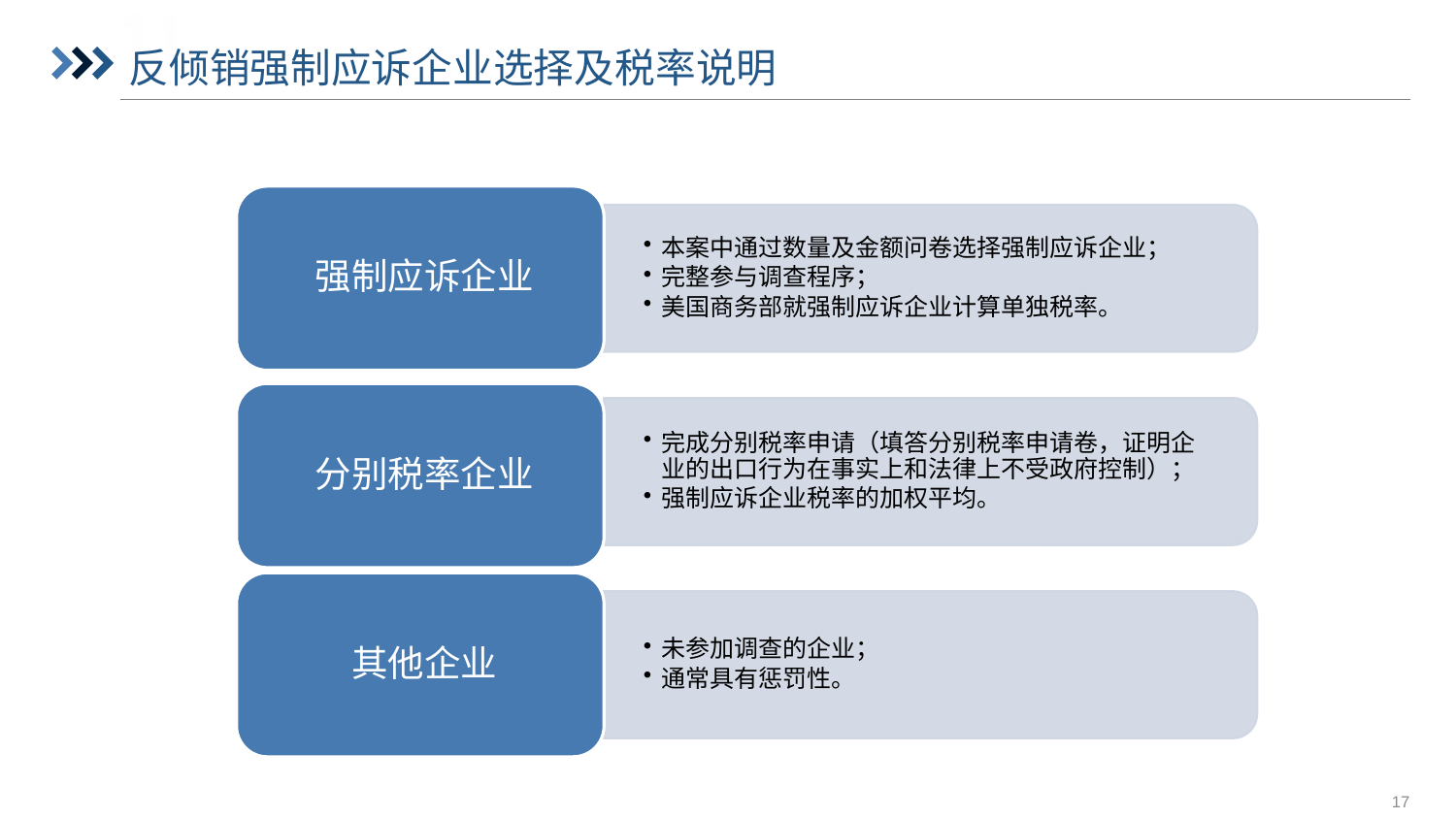

# 反倾销强制应诉企业选择及税率说明
本案中通过数量及金额问卷选择强制应诉企业；
完整参与调查程序；
美国商务部就强制应诉企业计算单独税率。
强制应诉企业
完成分别税率申请（填答分别税率申请卷，证明企业的出口行为在事实上和法律上不受政府控制）；
强制应诉企业税率的加权平均。
分别税率企业
未参加调查的企业；
通常具有惩罚性。
其他企业
17